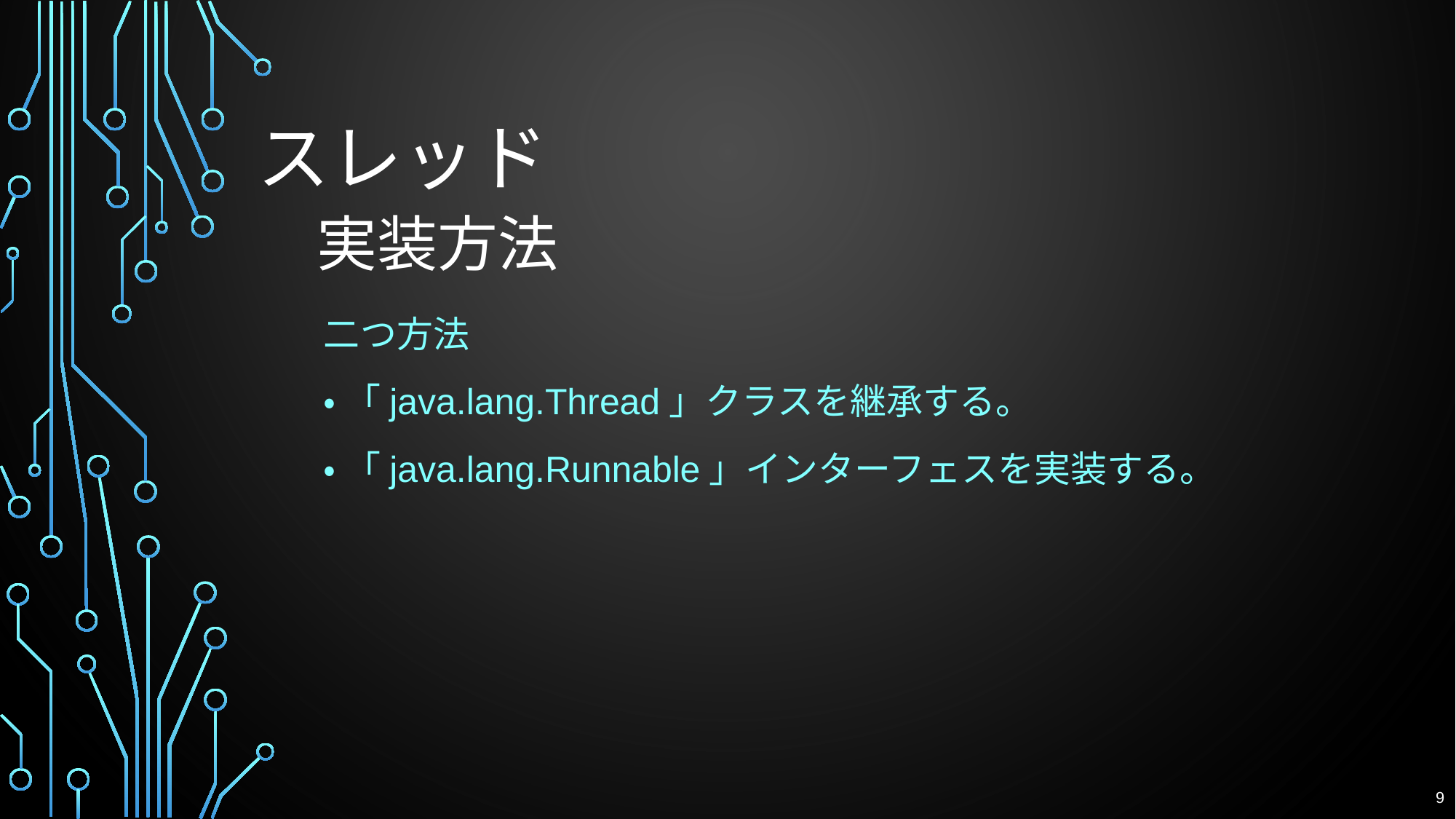

# スレッド
実装方法
二つ方法
・ 「java.lang.Thread」クラスを継承する。
・ 「java.lang.Runnable」インターフェスを実装する。
9